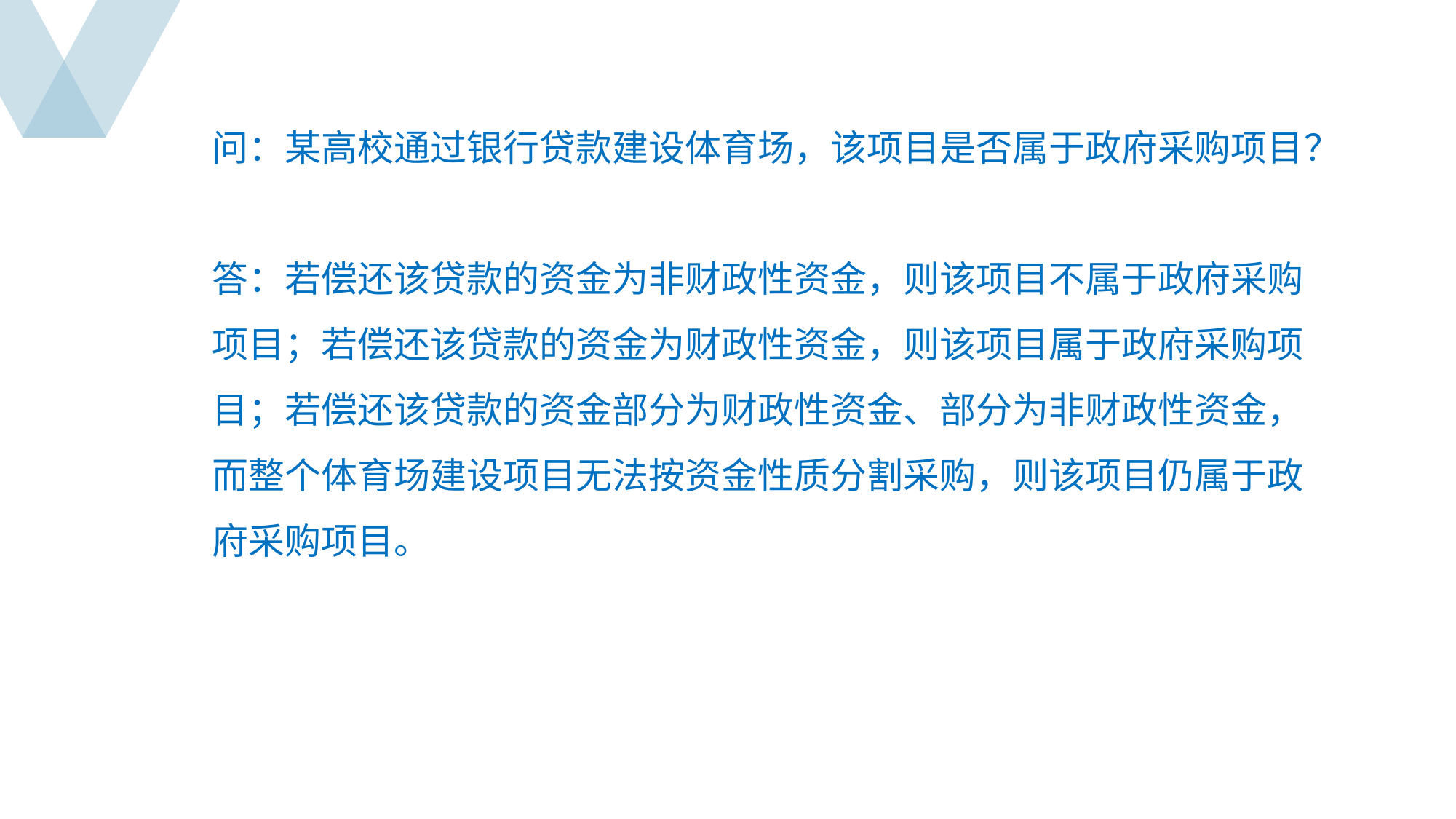

问：某高校通过银行贷款建设体育场，该项目是否属于政府采购项目？

答：若偿还该贷款的资金为非财政性资金，则该项目不属于政府采购项目；若偿还该贷款的资金为财政性资金，则该项目属于政府采购项目；若偿还该贷款的资金部分为财政性资金、部分为非财政性资金，而整个体育场建设项目无法按资金性质分割采购，则该项目仍属于政府采购项目。